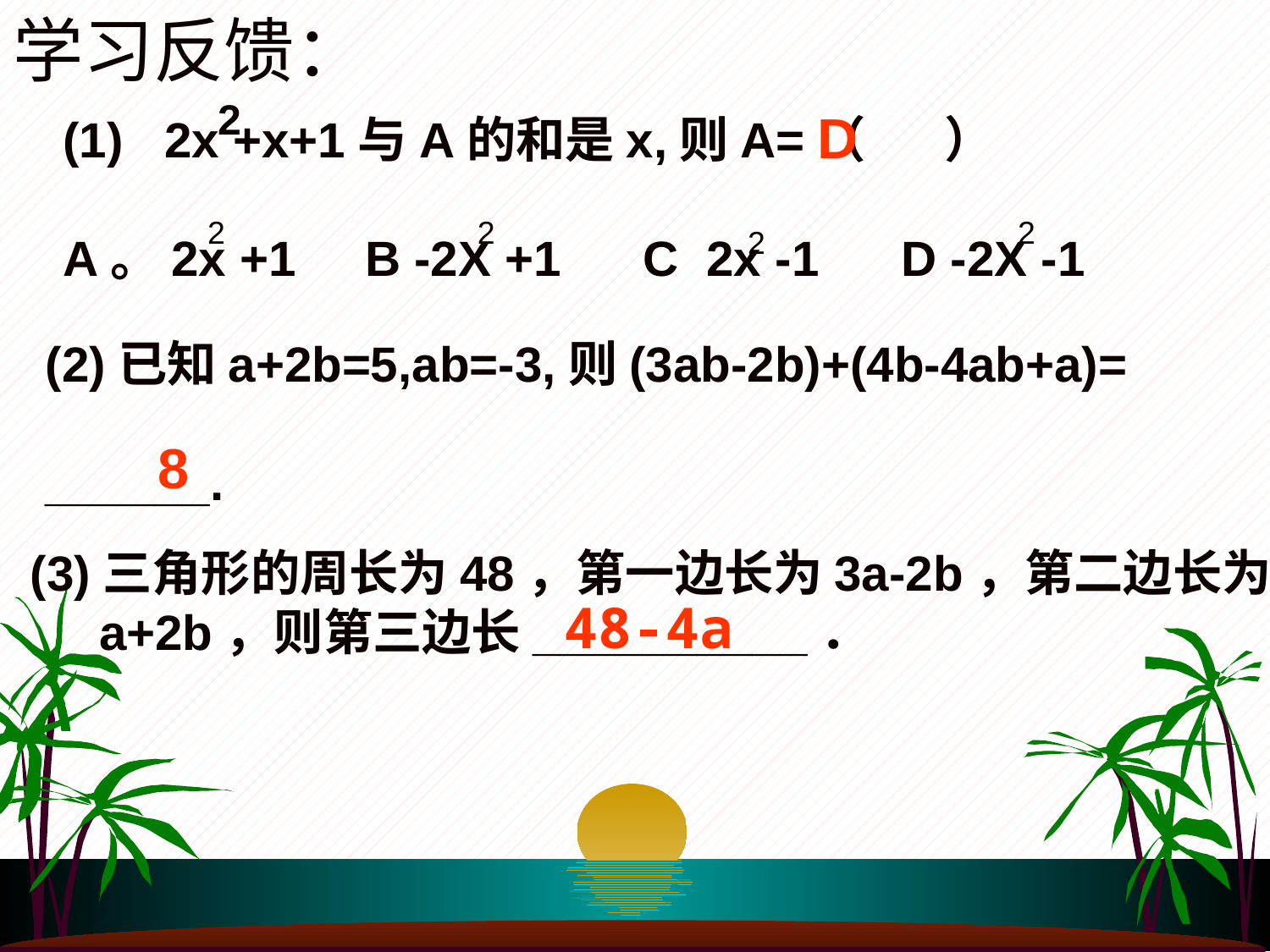

学习反馈：
2
D
(1)   2x +x+1与A的和是x,则A=（       ）

A。2x +1     B -2X +1      C  2x -1      D -2X -1
2
2
2
2
(2)已知a+2b=5,ab=-3,则(3ab-2b)+(4b-4ab+a)=

______.
8
(3)三角形的周长为48，第一边长为3a-2b，第二边长为
     a+2b，则第三边长__________．
48-4a